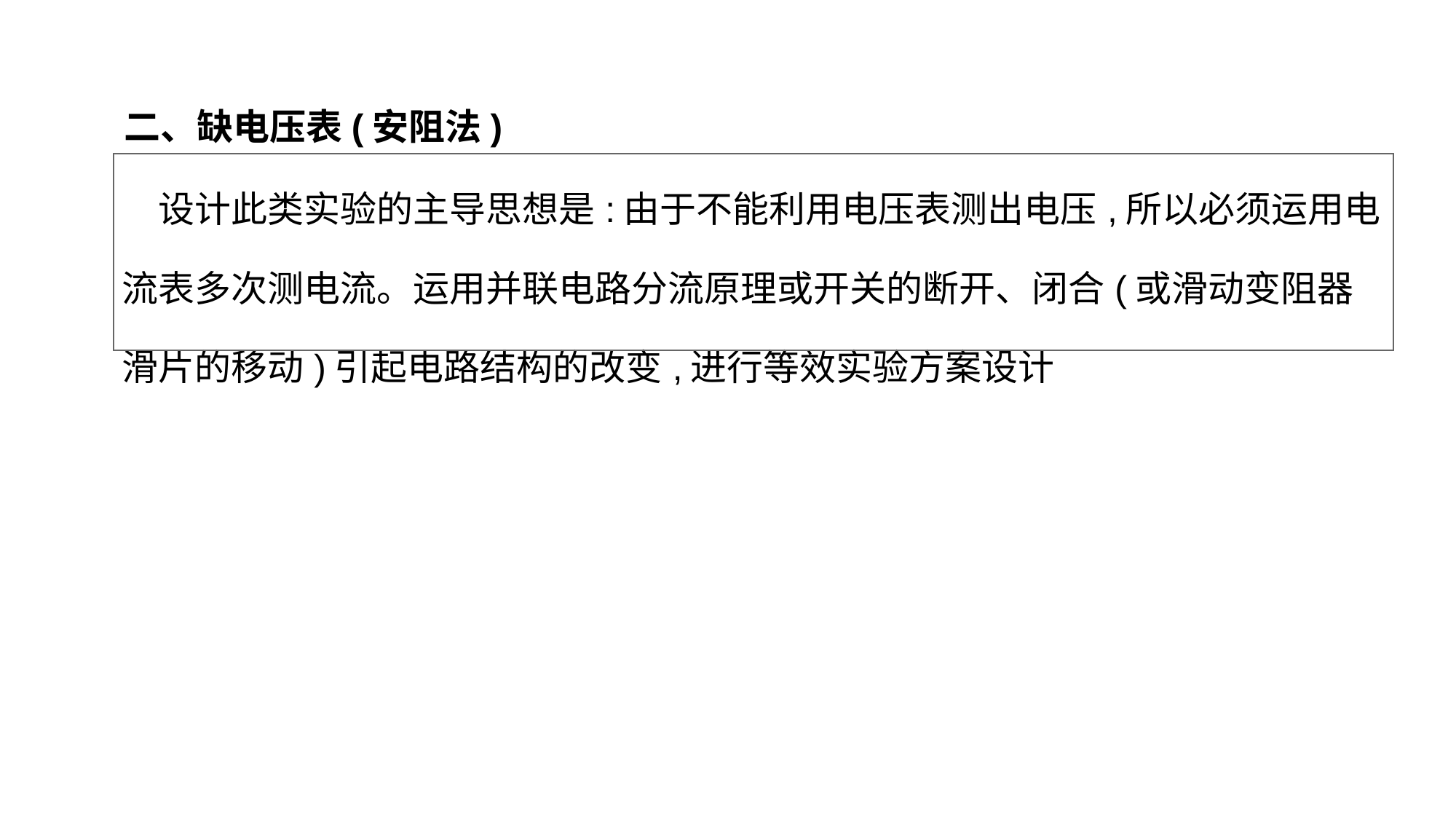

二、缺电压表(安阻法)
| 设计此类实验的主导思想是:由于不能利用电压表测出电压,所以必须运用电流表多次测电流。运用并联电路分流原理或开关的断开、闭合(或滑动变阻器滑片的移动)引起电路结构的改变,进行等效实验方案设计 |
| --- |